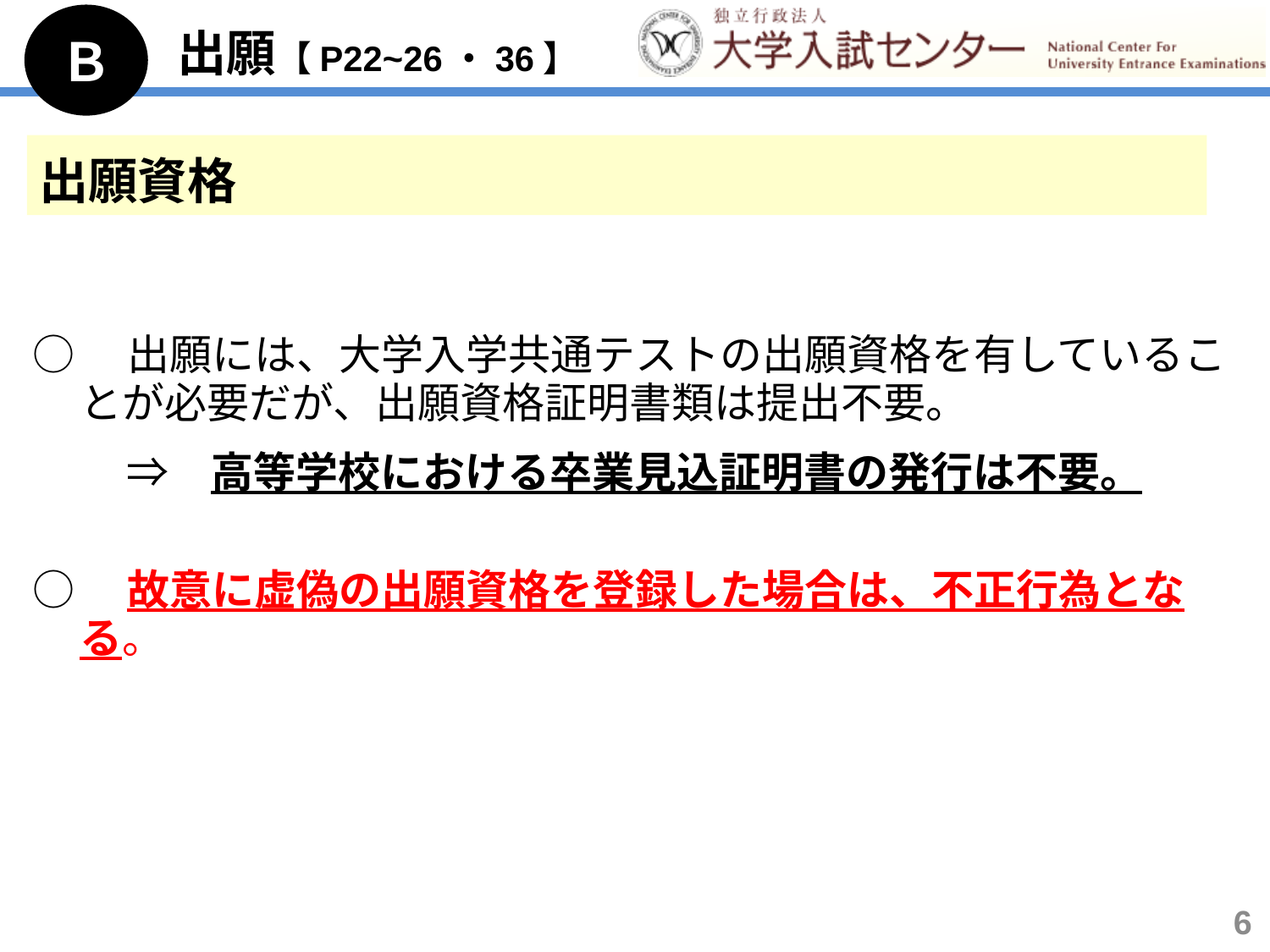

Ｂ
出願【P22~26・36】
出願資格
○　出願には、大学入学共通テストの出願資格を有していることが必要だが、出願資格証明書類は提出不要。
　　 ⇒　高等学校における卒業見込証明書の発行は不要。

○　故意に虚偽の出願資格を登録した場合は、不正行為となる。
6